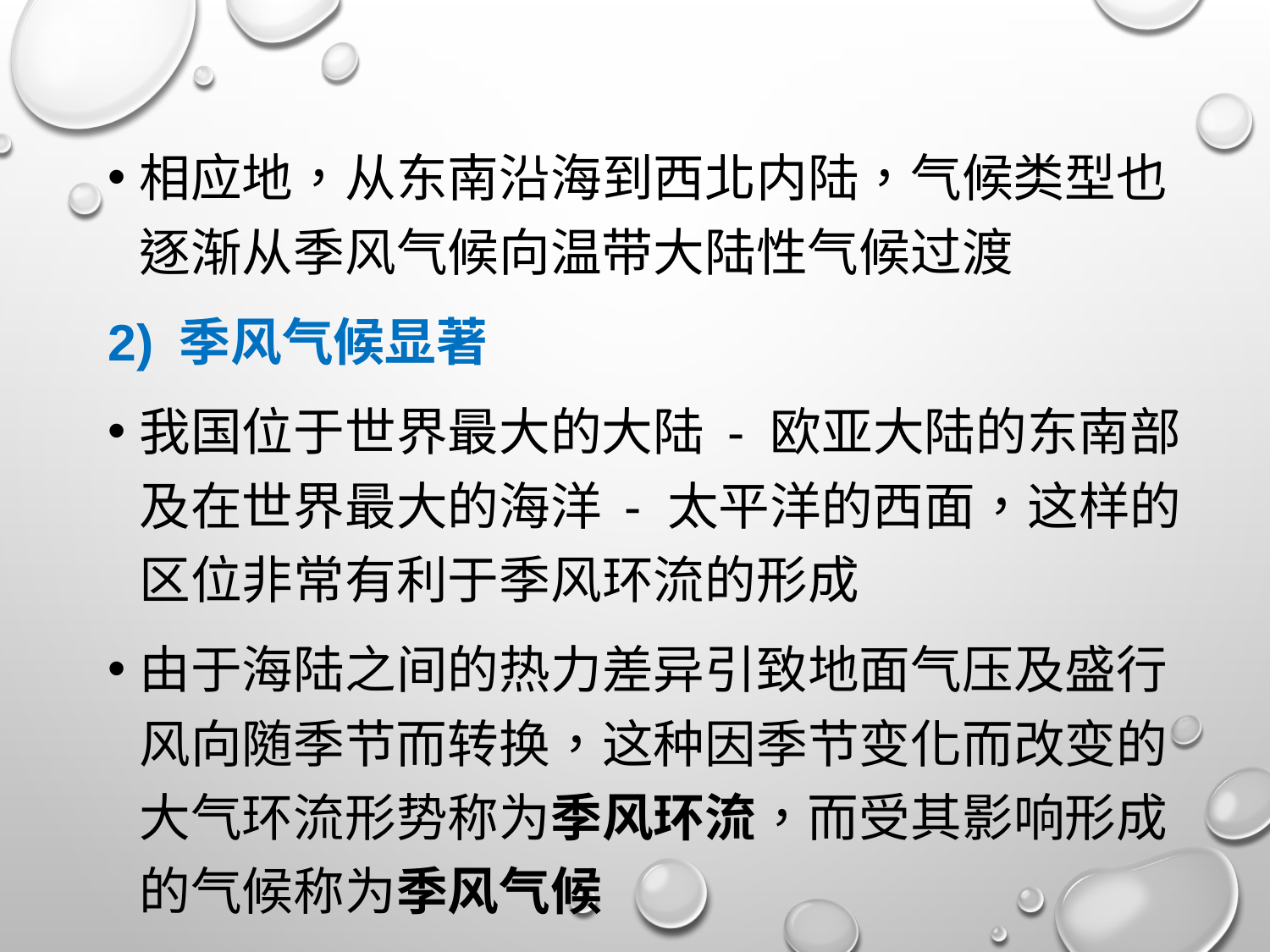

相应地，从东南沿海到西北内陆，气候类型也逐渐从季风气候向温带大陆性气候过渡
2) 季风气候显著
我国位于世界最大的大陆 - 欧亚大陆的东南部及在世界最大的海洋 - 太平洋的西面，这样的区位非常有利于季风环流的形成
由于海陆之间的热力差异引致地面气压及盛行风向随季节而转换，这种因季节变化而改变的大气环流形势称为季风环流，而受其影响形成的气候称为季风气候